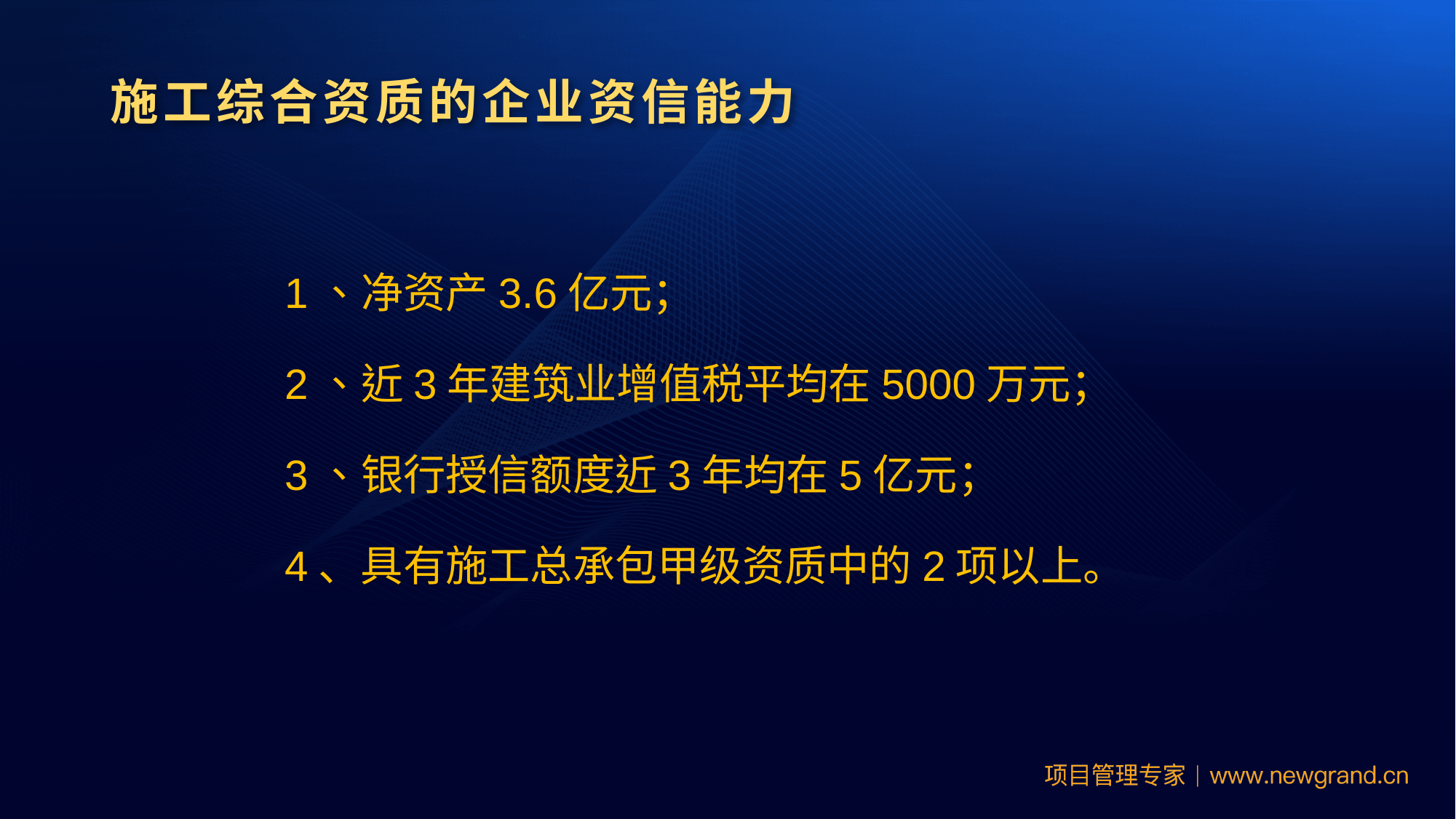

施工综合资质的企业资信能力
1、净资产3.6亿元；
2、近3年建筑业增值税平均在5000万元；
3、银行授信额度近3年均在5亿元；
4、具有施工总承包甲级资质中的2项以上。